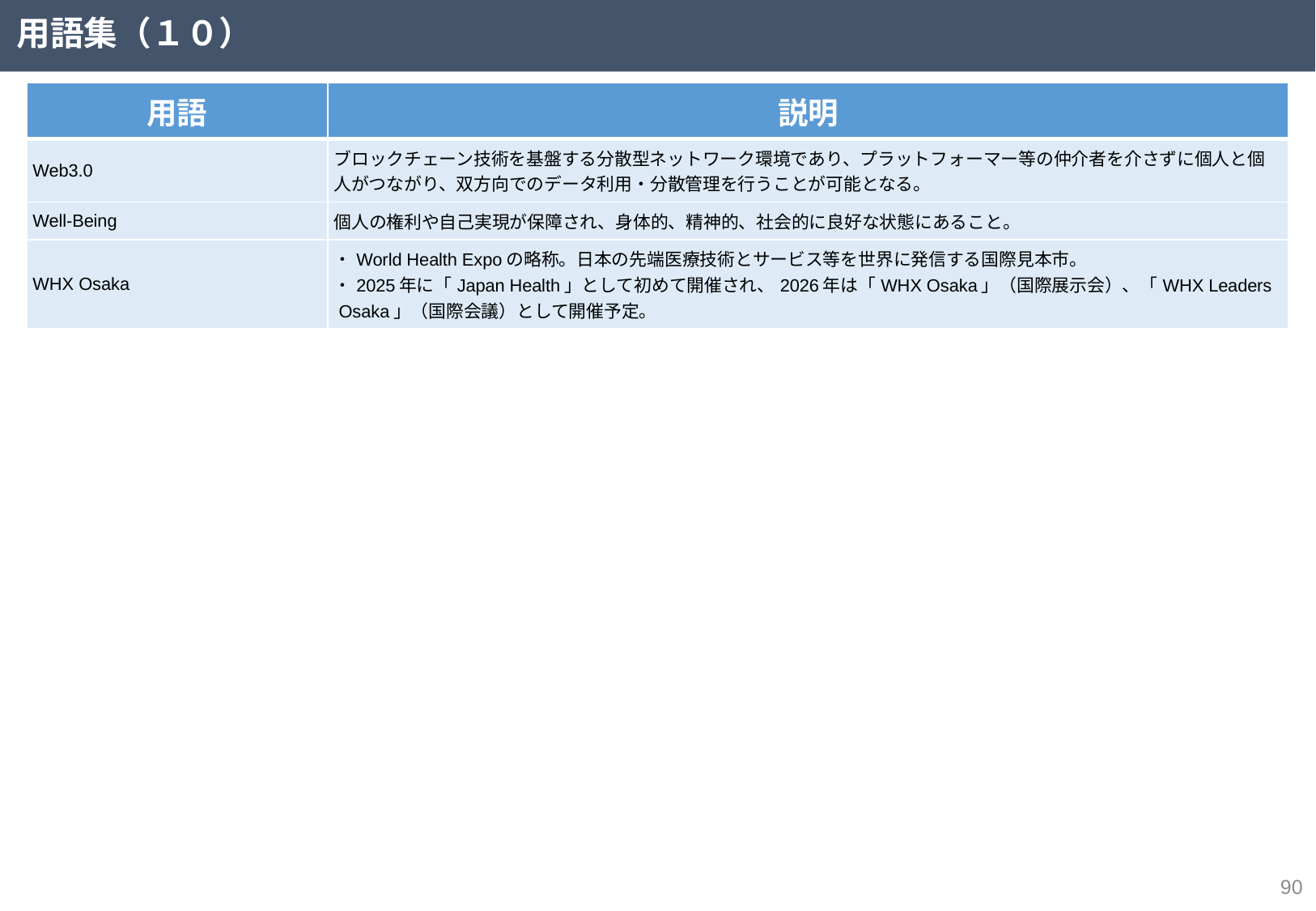

用語集（１０）
| 用語 | 説明 |
| --- | --- |
| Web3.0 | ブロックチェーン技術を基盤する分散型ネットワーク環境であり、プラットフォーマー等の仲介者を介さずに個人と個人がつながり、双方向でのデータ利用・分散管理を行うことが可能となる。 |
| Well-Being | 個人の権利や自己実現が保障され、身体的、精神的、社会的に良好な状態にあること。 |
| WHX Osaka | ・World Health Expoの略称。日本の先端医療技術とサービス等を世界に発信する国際見本市。 ・2025年に「Japan Health」として初めて開催され、2026年は「WHX Osaka」（国際展示会）、「WHX Leaders Osaka」（国際会議）として開催予定。 |
90